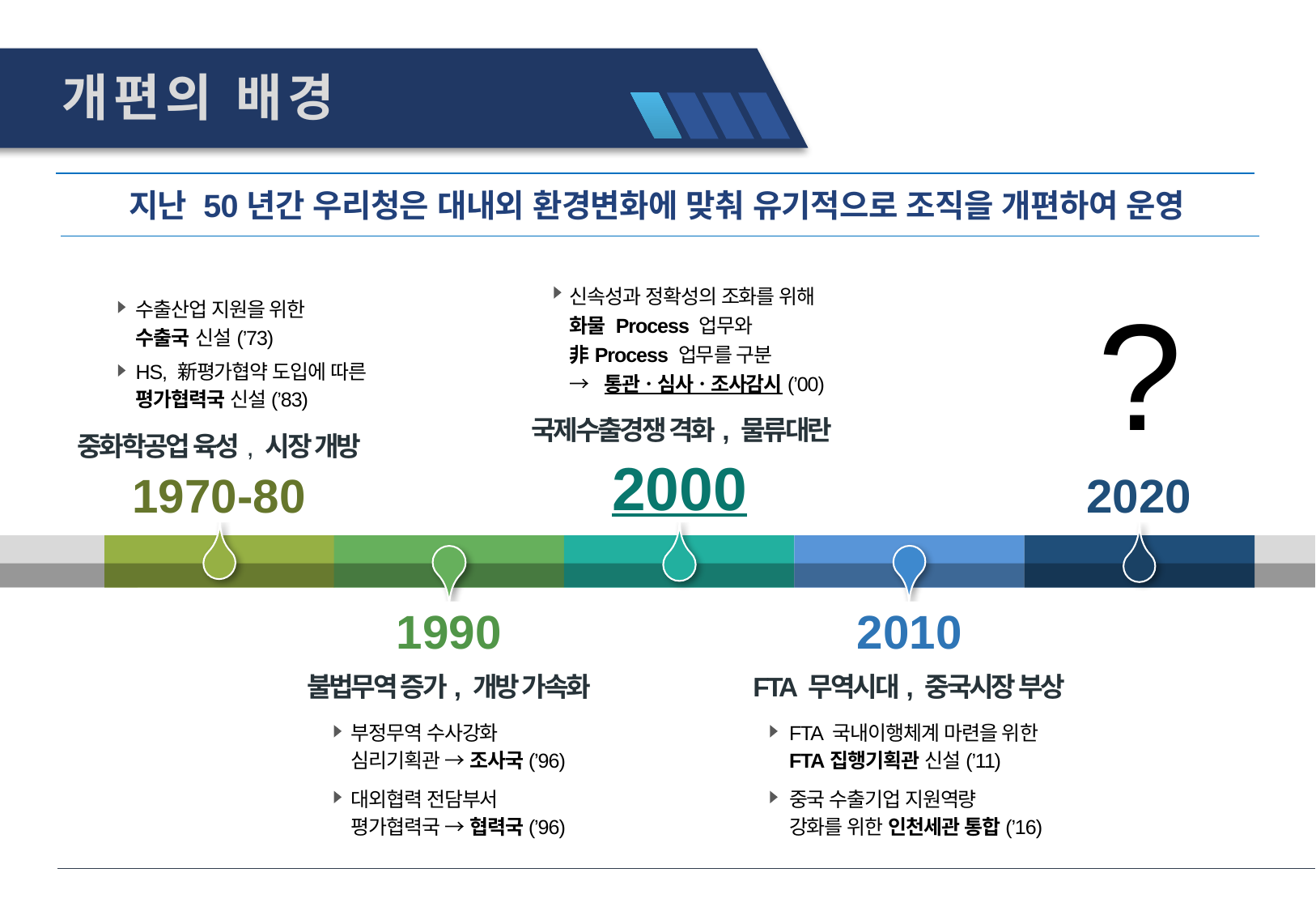

개편의 배경

지난 50년간 우리청은 대내외 환경변화에 맞춰 유기적으로 조직을 개편하여 운영
?
신속성과 정확성의 조화를 위해
화물 Process 업무와
非Process 업무를 구분
→  통관ㆍ심사ㆍ조사감시(’00)

수출산업 지원을 위한
수출국 신설(’73)

HS, 新평가협약 도입에 따른
평가협력국 신설(’83)

국제수출경쟁 격화, 물류대란
중화학공업 육성, 시장 개방
2000
1970-80
2020

1990
2010
불법무역 증가, 개방 가속화
FTA 무역시대, 중국시장 부상
부정무역 수사강화
심리기획관 → 조사국(’96)

대외협력 전담부서
평가협력국 → 협력국(’96)
FTA 국내이행체계 마련을 위한
FTA집행기획관 신설(’11)

중국 수출기업 지원역량
강화를 위한 인천세관 통합(’16)